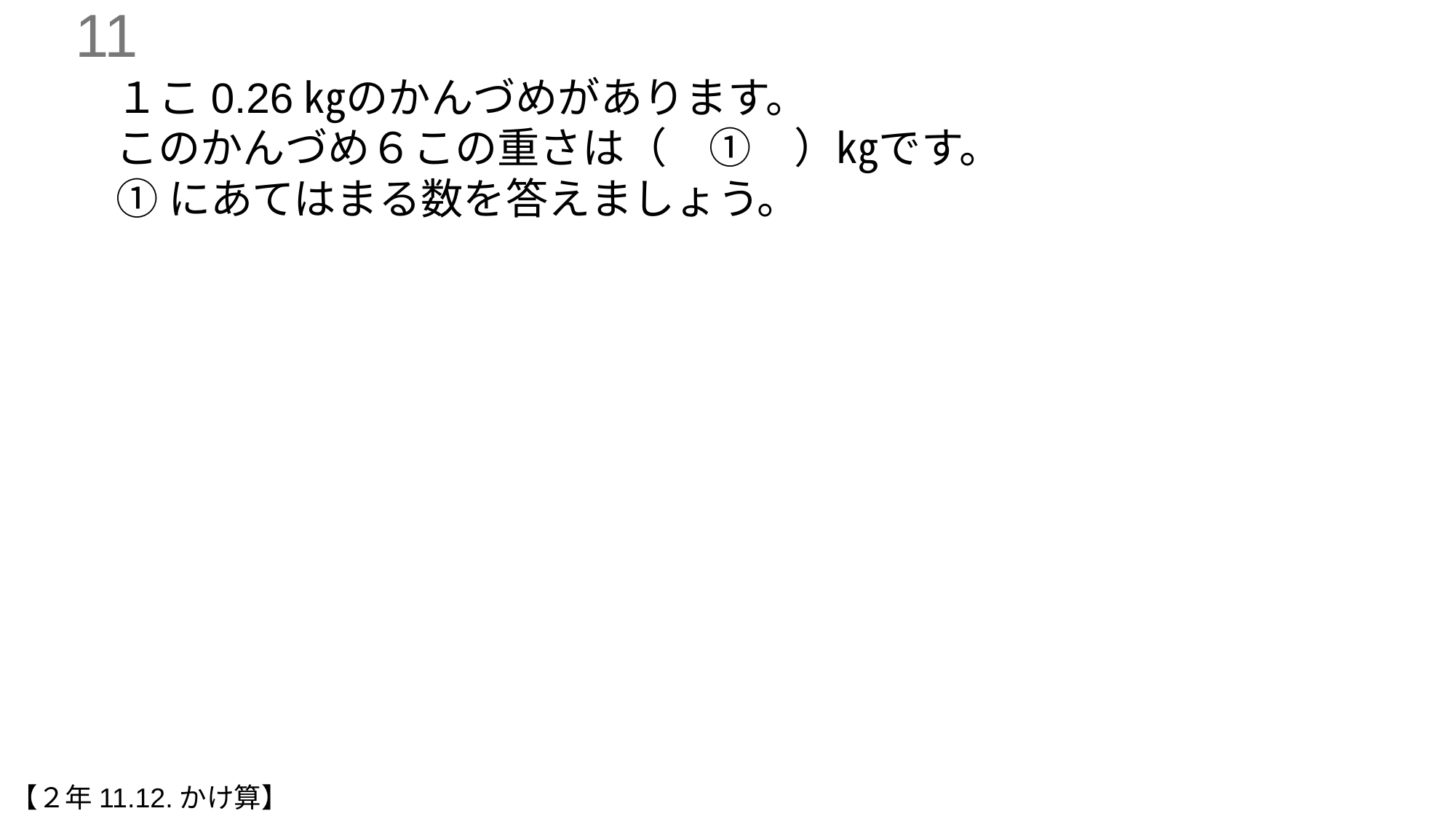

11
１こ0.26㎏のかんづめがあります。
このかんづめ６この重さは（　①　）㎏です。
①にあてはまる数を答えましょう。
【２年11.12.かけ算】